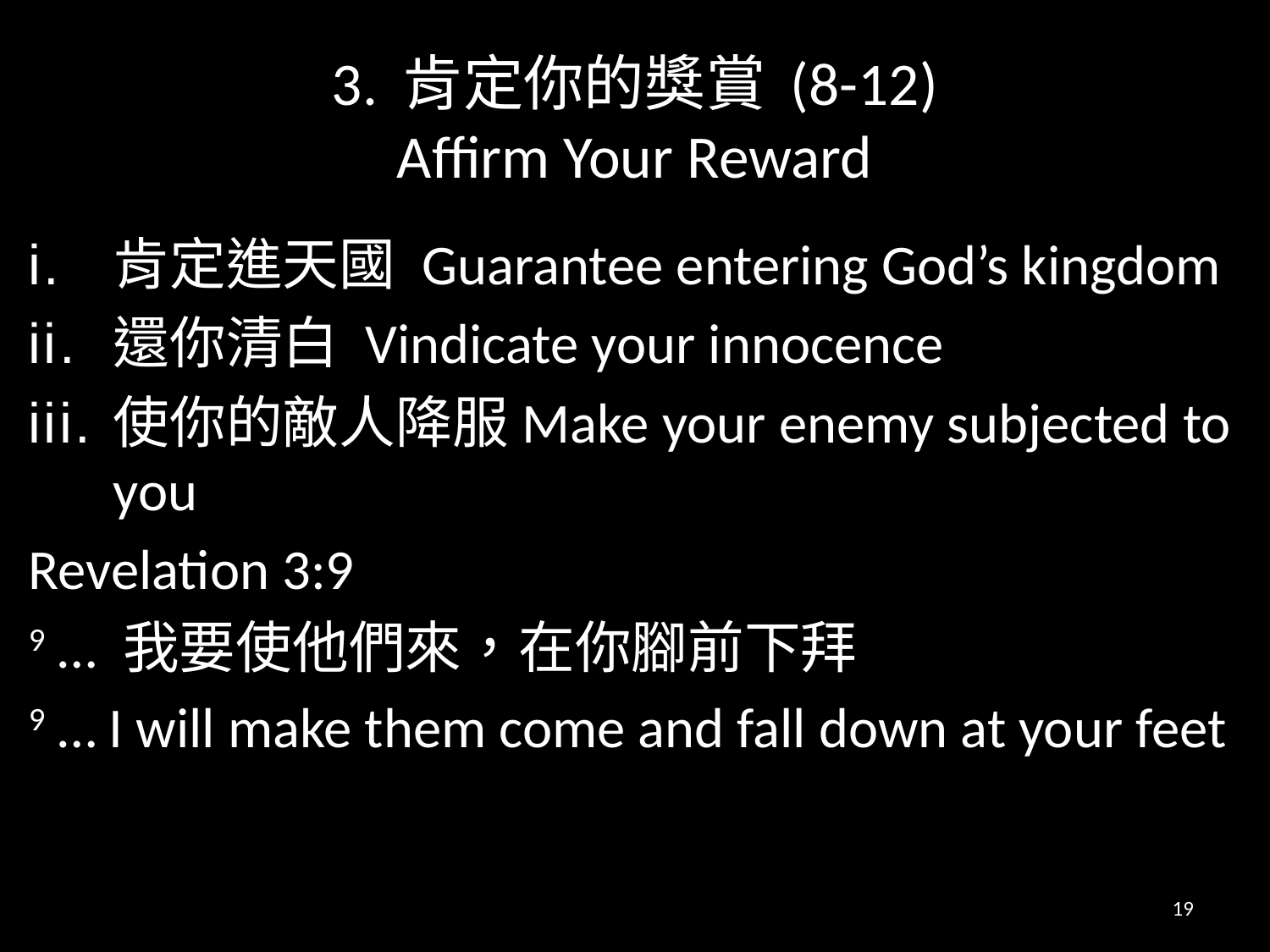

# 3. 肯定你的獎賞 (8-12) Affirm Your Reward
肯定進天國 Guarantee entering God’s kingdom
還你清白 Vindicate your innocence
使你的敵人降服Make your enemy subjected to you
Revelation 3:9
9 … 我要使他們來，在你腳前下拜
9 … I will make them come and fall down at your feet
19